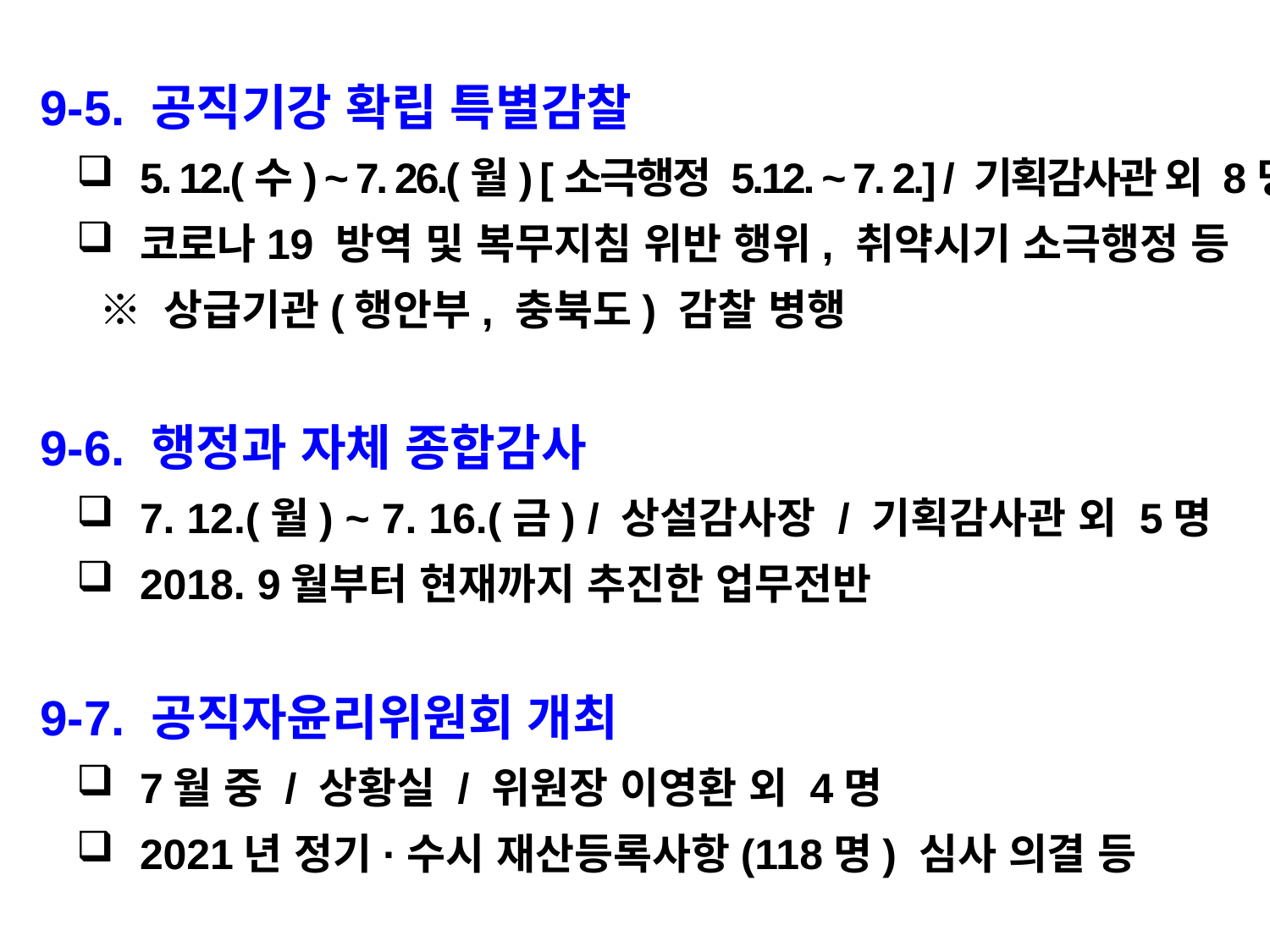

9-5. 공직기강 확립 특별감찰
5. 12.(수) ~ 7. 26.(월) [소극행정 5.12. ~ 7. 2.] / 기획감사관 외 8명
코로나19 방역 및 복무지침 위반 행위, 취약시기 소극행정 등
  ※ 상급기관(행안부, 충북도) 감찰 병행

  9-6. 행정과 자체 종합감사
7. 12.(월) ~ 7. 16.(금) / 상설감사장 / 기획감사관 외 5명
2018. 9월부터 현재까지 추진한 업무전반

  9-7. 공직자윤리위원회 개최
7월 중 / 상황실 / 위원장 이영환 외 4명
2021년 정기·수시 재산등록사항(118명) 심사 의결 등